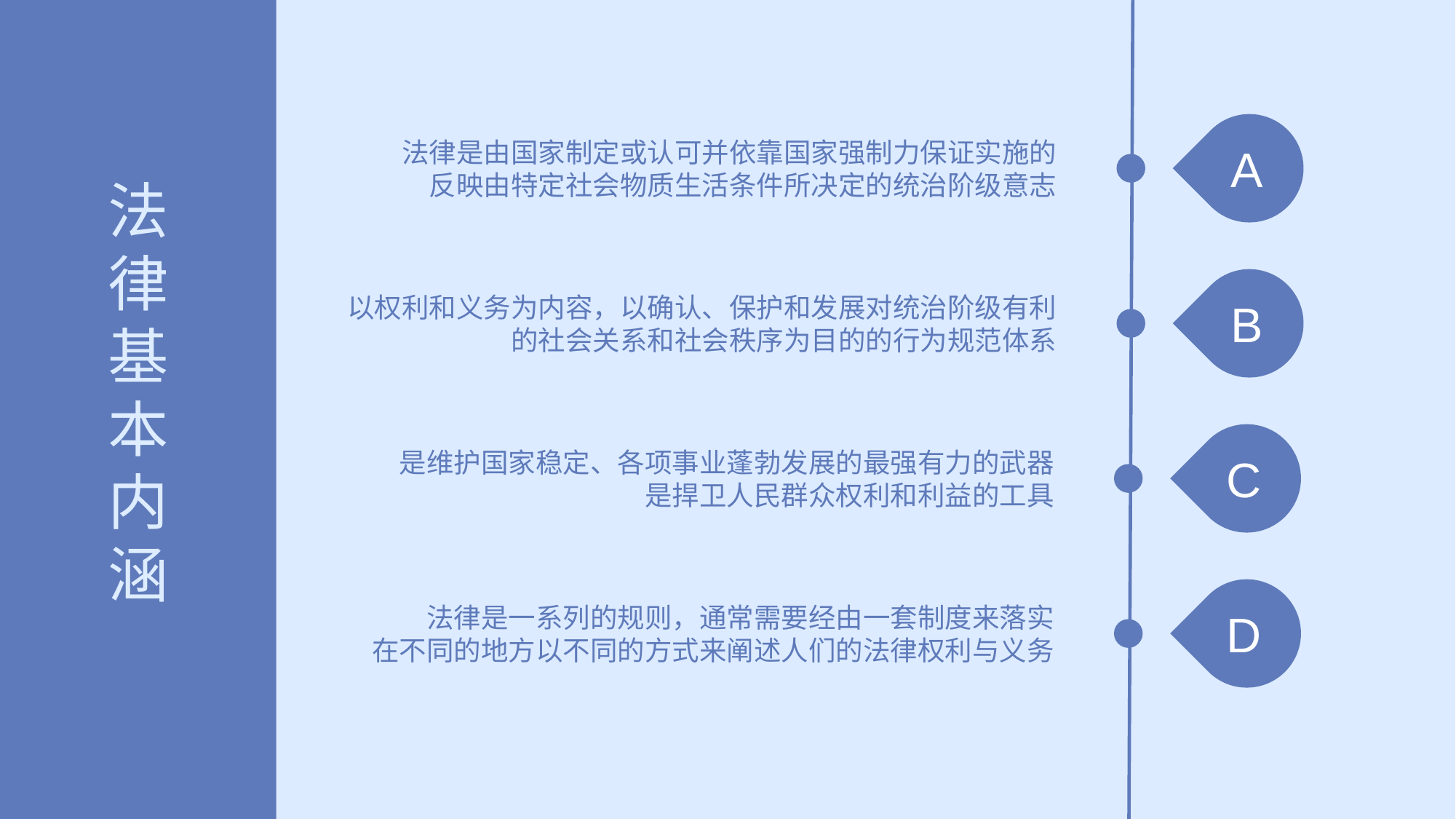

法律是由国家制定或认可并依靠国家强制力保证实施的
反映由特定社会物质生活条件所决定的统治阶级意志
A

法
律
基
本
内
涵

以权利和义务为内容，以确认、保护和发展对统治阶级有利的社会关系和社会秩序为目的的行为规范体系
B

是维护国家稳定、各项事业蓬勃发展的最强有力的武器
是捍卫人民群众权利和利益的工具
C

法律是一系列的规则，通常需要经由一套制度来落实
在不同的地方以不同的方式来阐述人们的法律权利与义务
D